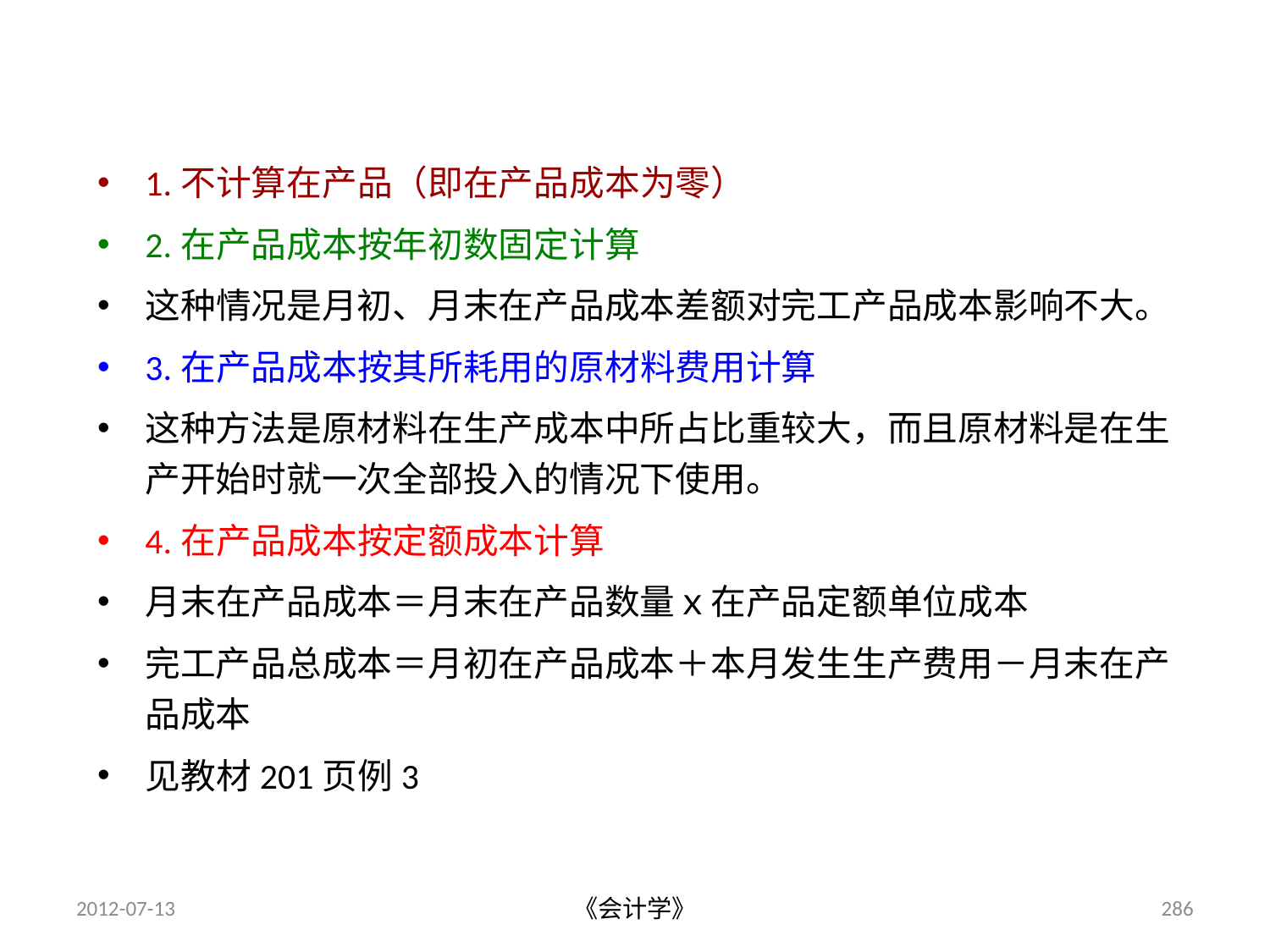

1.不计算在产品（即在产品成本为零）
2.在产品成本按年初数固定计算
这种情况是月初、月末在产品成本差额对完工产品成本影响不大。
3.在产品成本按其所耗用的原材料费用计算
这种方法是原材料在生产成本中所占比重较大，而且原材料是在生产开始时就一次全部投入的情况下使用。
4.在产品成本按定额成本计算
月末在产品成本＝月末在产品数量ｘ在产品定额单位成本
完工产品总成本＝月初在产品成本＋本月发生生产费用－月末在产品成本
见教材201页例3
2012-07-13
《会计学》
286